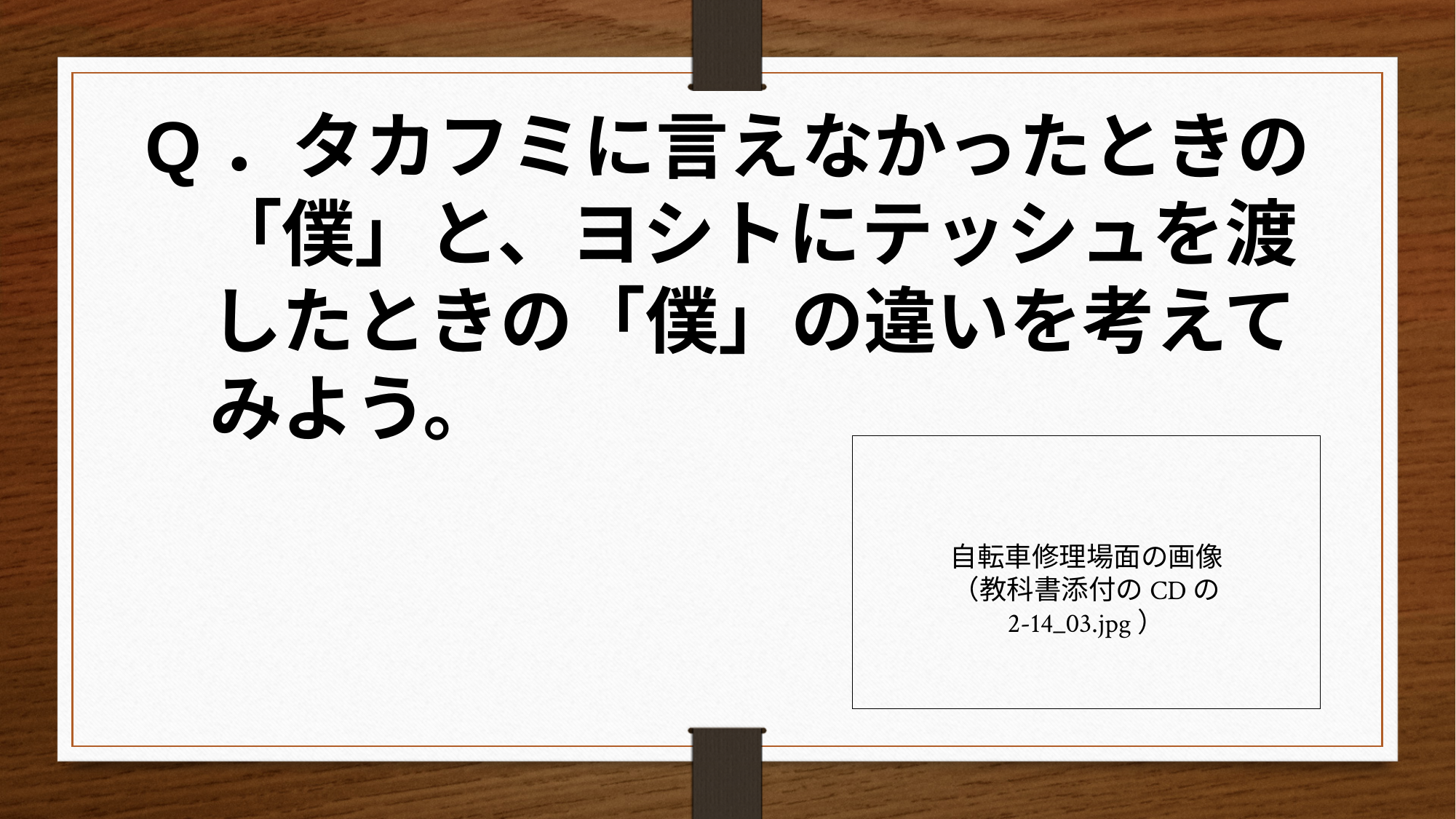

Q．タカフミに言えなかったときの「僕」と、ヨシトにテッシュを渡したときの「僕」の違いを考えてみよう。

自転車修理場面の画像
（教科書添付のCDの
2-14_03.jpg）